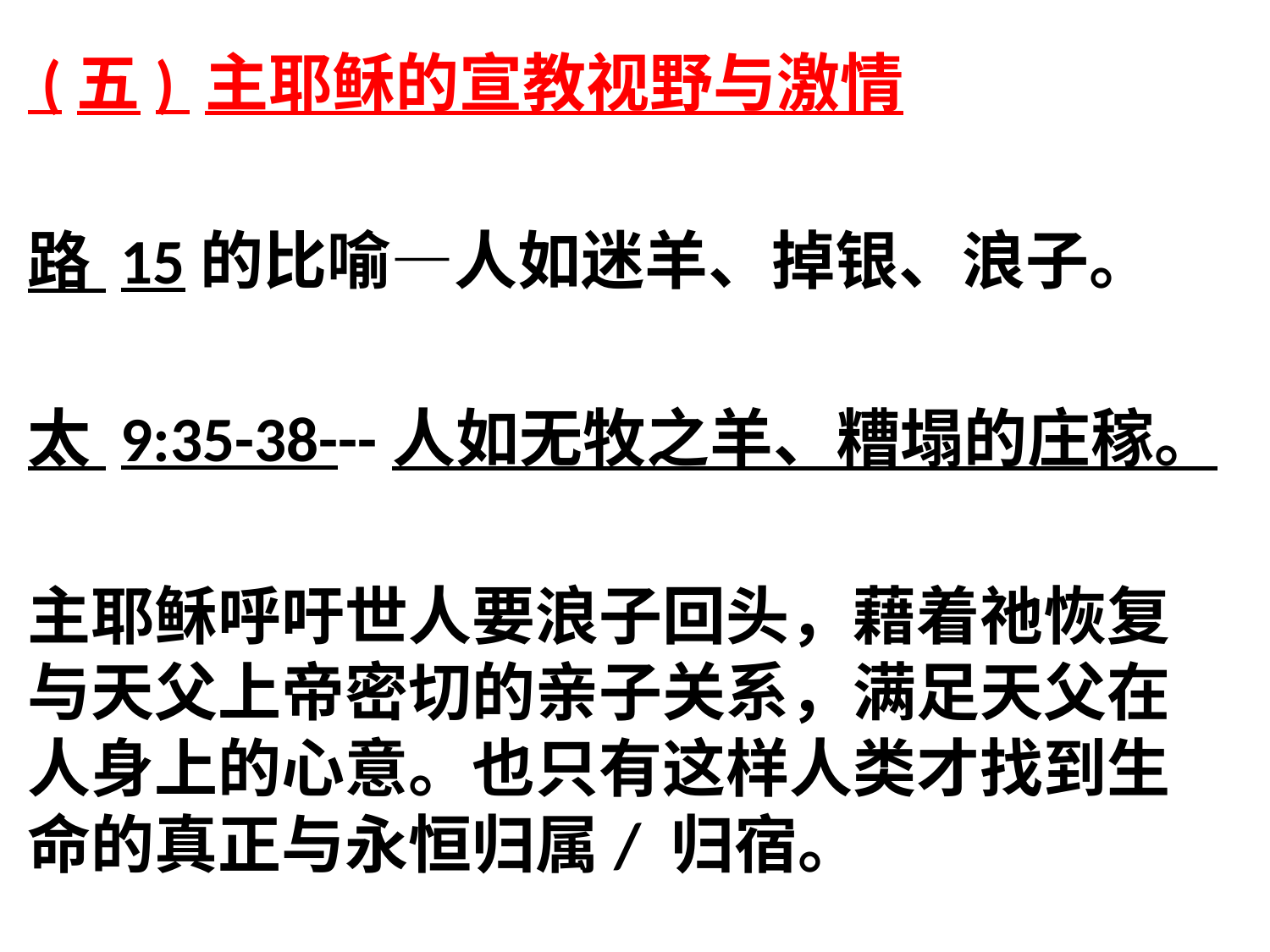

(五) 主耶稣的宣教视野与激情

路 15的比喻—人如迷羊、掉银、浪子。

太 9:35-38---人如无牧之羊、糟塌的庄稼。

主耶稣呼吁世人要浪子回头，藉着祂恢复与天父上帝密切的亲子关系，满足天父在人身上的心意。也只有这样人类才找到生命的真正与永恒归属/ 归宿。